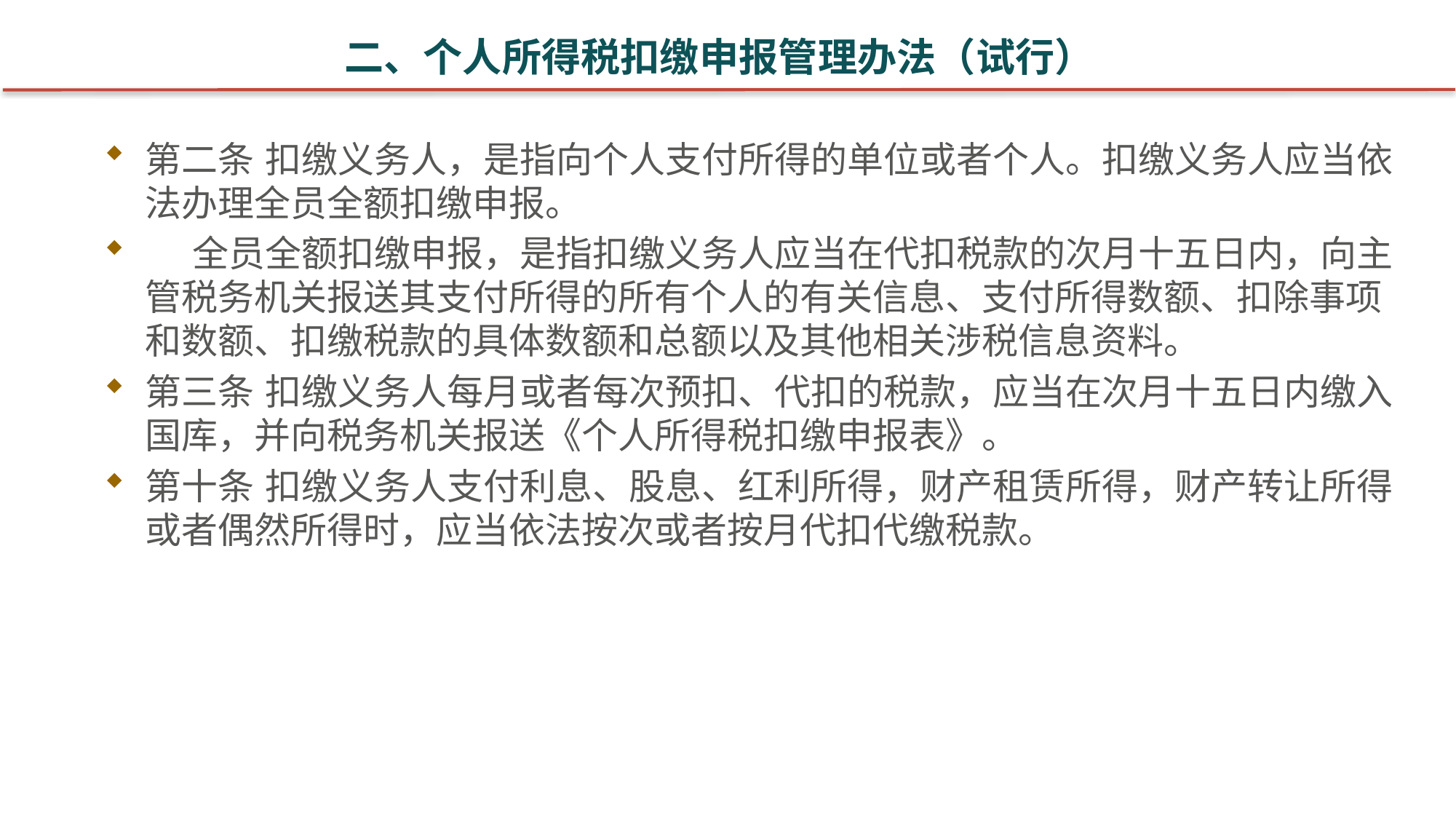

# 二、个人所得税扣缴申报管理办法（试行）
第二条 扣缴义务人，是指向个人支付所得的单位或者个人。扣缴义务人应当依法办理全员全额扣缴申报。
　 全员全额扣缴申报，是指扣缴义务人应当在代扣税款的次月十五日内，向主管税务机关报送其支付所得的所有个人的有关信息、支付所得数额、扣除事项和数额、扣缴税款的具体数额和总额以及其他相关涉税信息资料。
第三条 扣缴义务人每月或者每次预扣、代扣的税款，应当在次月十五日内缴入国库，并向税务机关报送《个人所得税扣缴申报表》。
第十条 扣缴义务人支付利息、股息、红利所得，财产租赁所得，财产转让所得或者偶然所得时，应当依法按次或者按月代扣代缴税款。